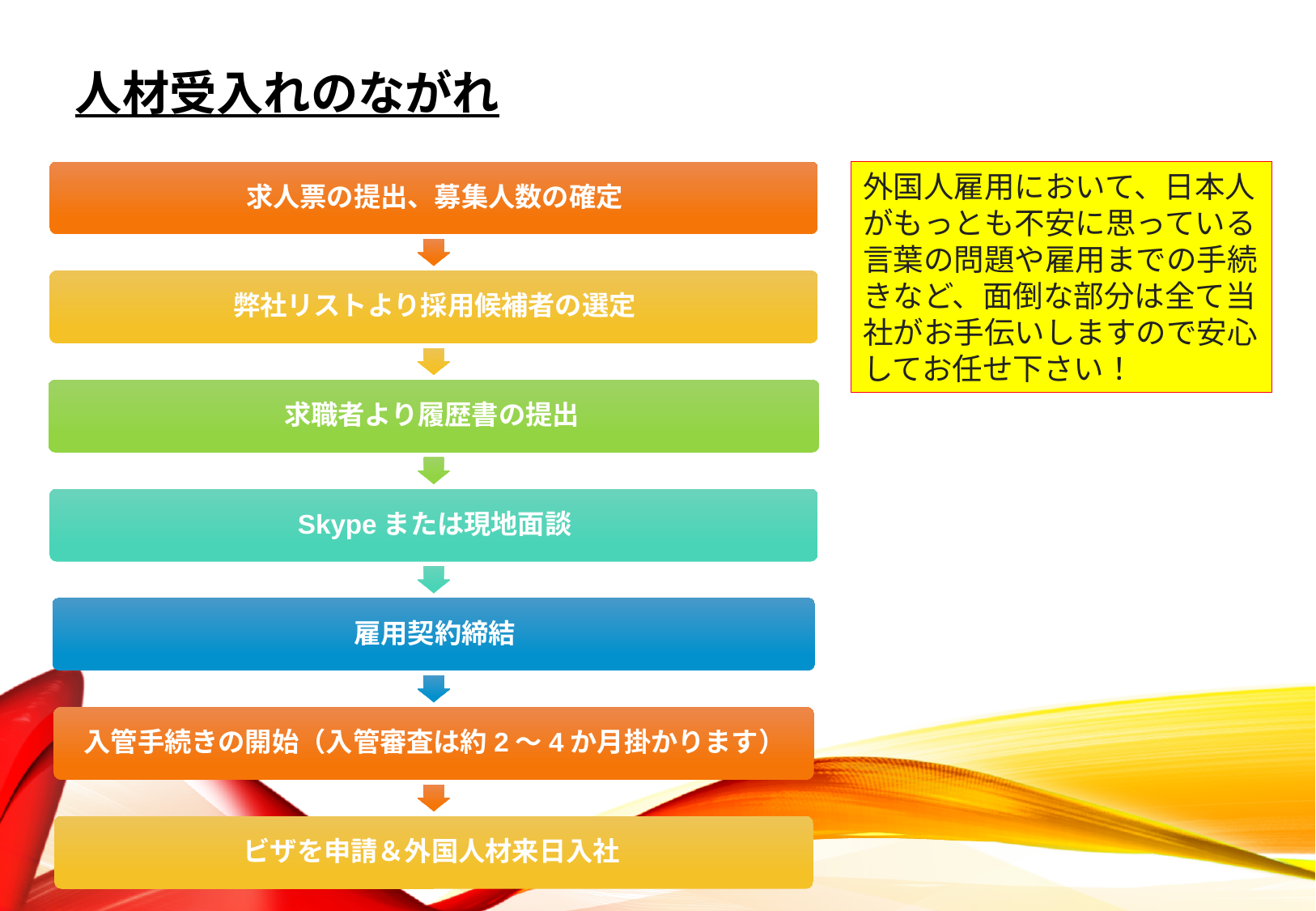

# 人材受入れのながれ
求人票の提出、募集人数の確定

弊社リストより採用候補者の選定

求職者より履歴書の提出

Skypeまたは現地面談

雇用契約締結

入管手続きの開始（入管審査は約2～4か月掛かります）

ビザを申請＆外国人材来日入社
外国人雇用において、日本人がもっとも不安に思っている言葉の問題や雇用までの手続きなど、面倒な部分は全て当社がお手伝いしますので安心してお任せ下さい！